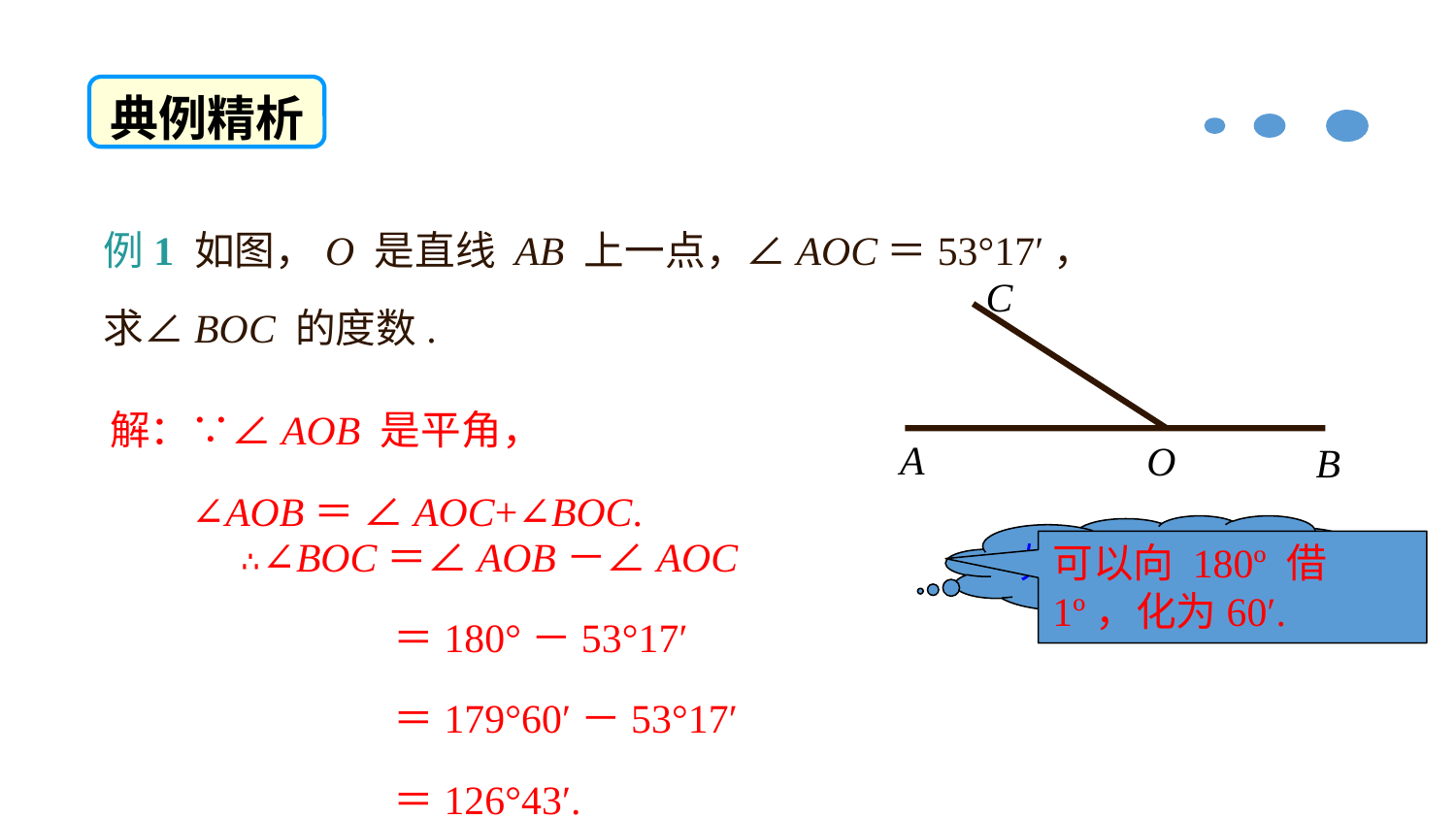

典例精析
例1 如图，O 是直线 AB 上一点，∠AOC＝53°17′，
求∠BOC 的度数.
C

A

O
B
解：∵∠AOB 是平角，
        ∠AOB＝ ∠AOC+∠BOC.
∴∠BOC＝∠AOB－∠AOC
                ＝180°－53°17′
                ＝179°60′－53°17′
                ＝126°43′.

如何计算？
可以向 180º 借
1º，化为60′.